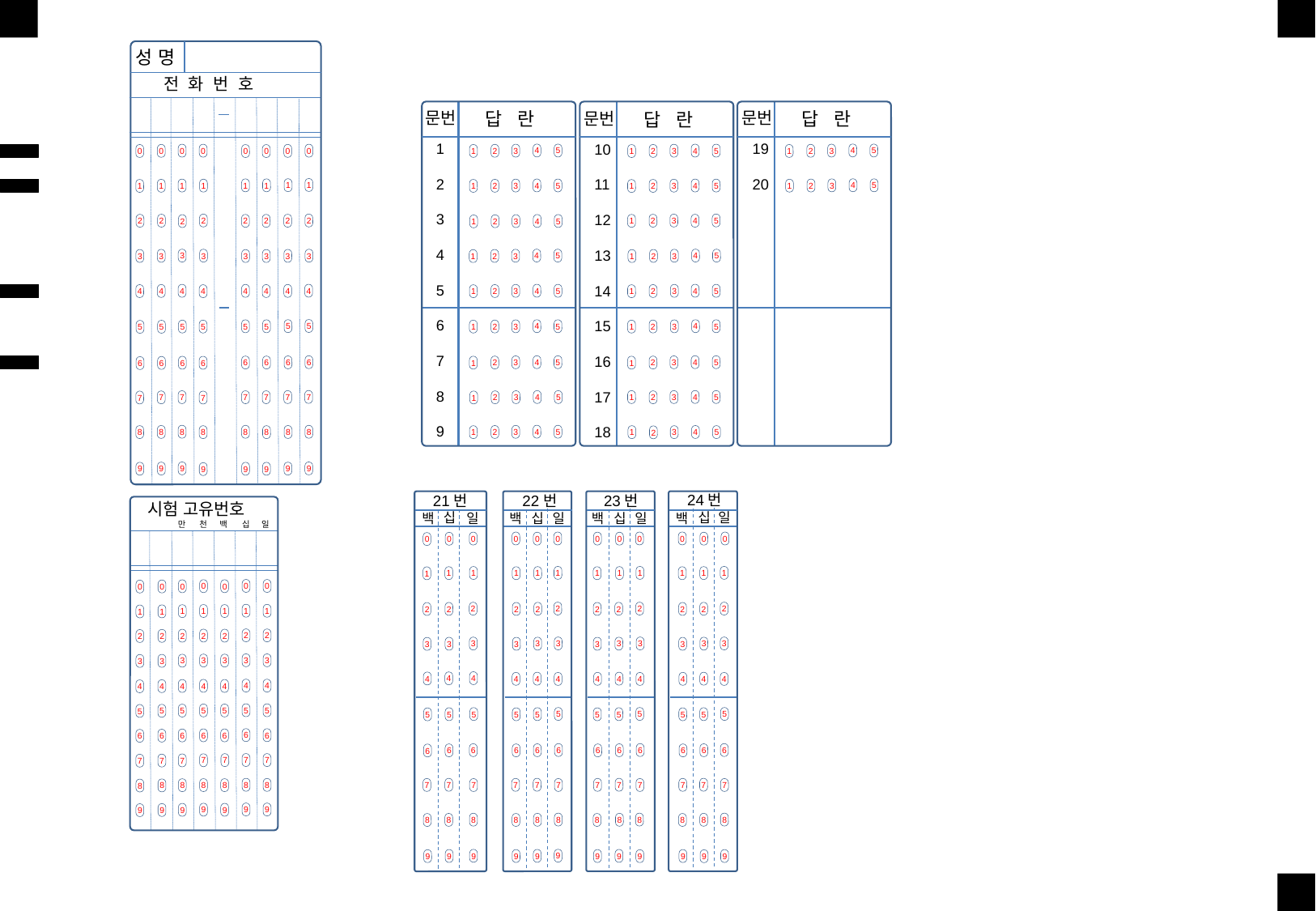

성 명

전  화  번  호
문번

답   란

문번

답   란
문번
답   란
1

2

3

4

5

6

7

8

9

19

20

10

11

12

13

14

15

16

17

18

4
5
3
2
1
4
5
3
2
1
4
5
3
2
1
0
0
0
0
0

0
0
0
1
1
1
4
5
3
2
1
1
4
5
3
2
1

4
5
3
2
1
1
1
1
1
5
3
2
4
1
2
2
2
2
2
2
2
4
5
3
2
1
2
4
5
3
2
1
4
5
3
2
1
3
3
3
3
3
3
3
3
4
4
4
4
5
3
2
1
4
4
4
4
5
4
4
3
2

1
5
5
5
4
5
3
2
1
4
5
5
5
3
2
5
5
5
1
6
6
6
4
5
3
2
1
4
5
3
2
1

6
6
6
6
6
7
7
7
4
5
3
1
2
4
5
3
2
1
7
7
7
7
7
4
5
3
2
1
8
8
8
8
8
8
8
4
5
3
1
2
8
9
9
9
9
9
9
9
9
24번
21번
23번
22번

백
일
십

십
일
백

십
백
일
시험 고유번호

일
십
백
일
만
천
십
백
0
0
0
0
0
0
0
0
0
0
0
0
1
1
1
1
1
1
1
1
1
1
1
1
0
0
0
0
0
0
0
2
2
2
2
2
2
2
2
2
2
2
2
1
1
1
1
1
1
1
2
2
2
2
2
2
2
3
3
3
3
3
3
3
3
3
3
3
3
3
3
3
3
3
3
3
4
4
4
4
4
4
4
4
4
4
4
4
4
4
4
4
4
4
4
5
5
5
5
5
5
5
5
5
5
5
5
5
5
5
5
5
5
5
6
6
6
6
6
6
6
6
6
6
6
6
6
6
6
6
6
6
6
7
7
7
7
7
7
7
7
7
7
8
7
7
7
7
8
7
7
7
7
7
8
8
8
8
8
9
9
9
9
9
9
9
8
8
8
8
8
8
8
8
8
8
8
8
9
9
9
9
9
9
9
9
9
9
9
9